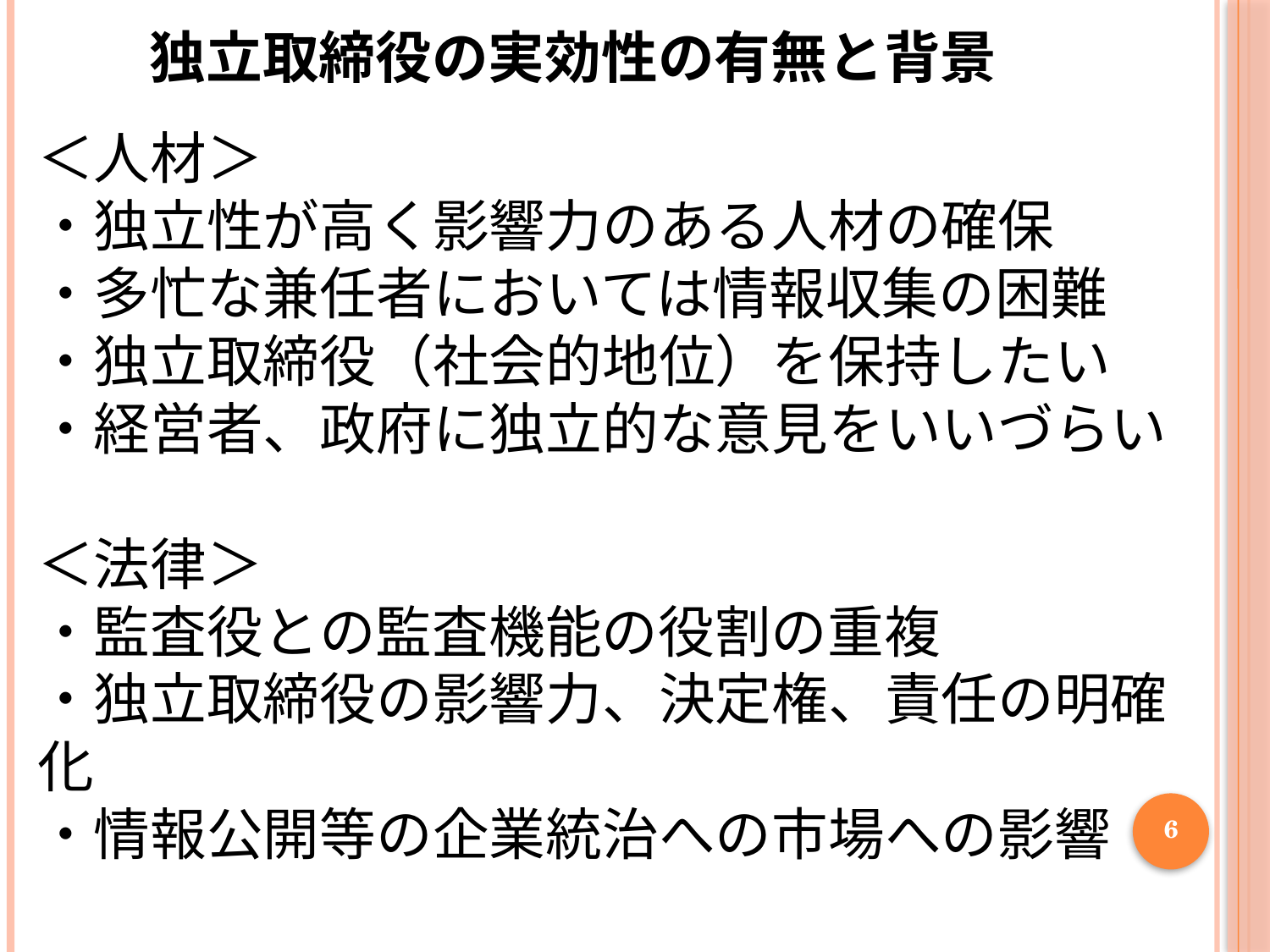

# 独立取締役の実効性の有無と背景
＜人材＞
・独立性が高く影響力のある人材の確保
・多忙な兼任者においては情報収集の困難
・独立取締役（社会的地位）を保持したい
・経営者、政府に独立的な意見をいいづらい

＜法律＞
・監査役との監査機能の役割の重複
・独立取締役の影響力、決定権、責任の明確化
・情報公開等の企業統治への市場への影響

6